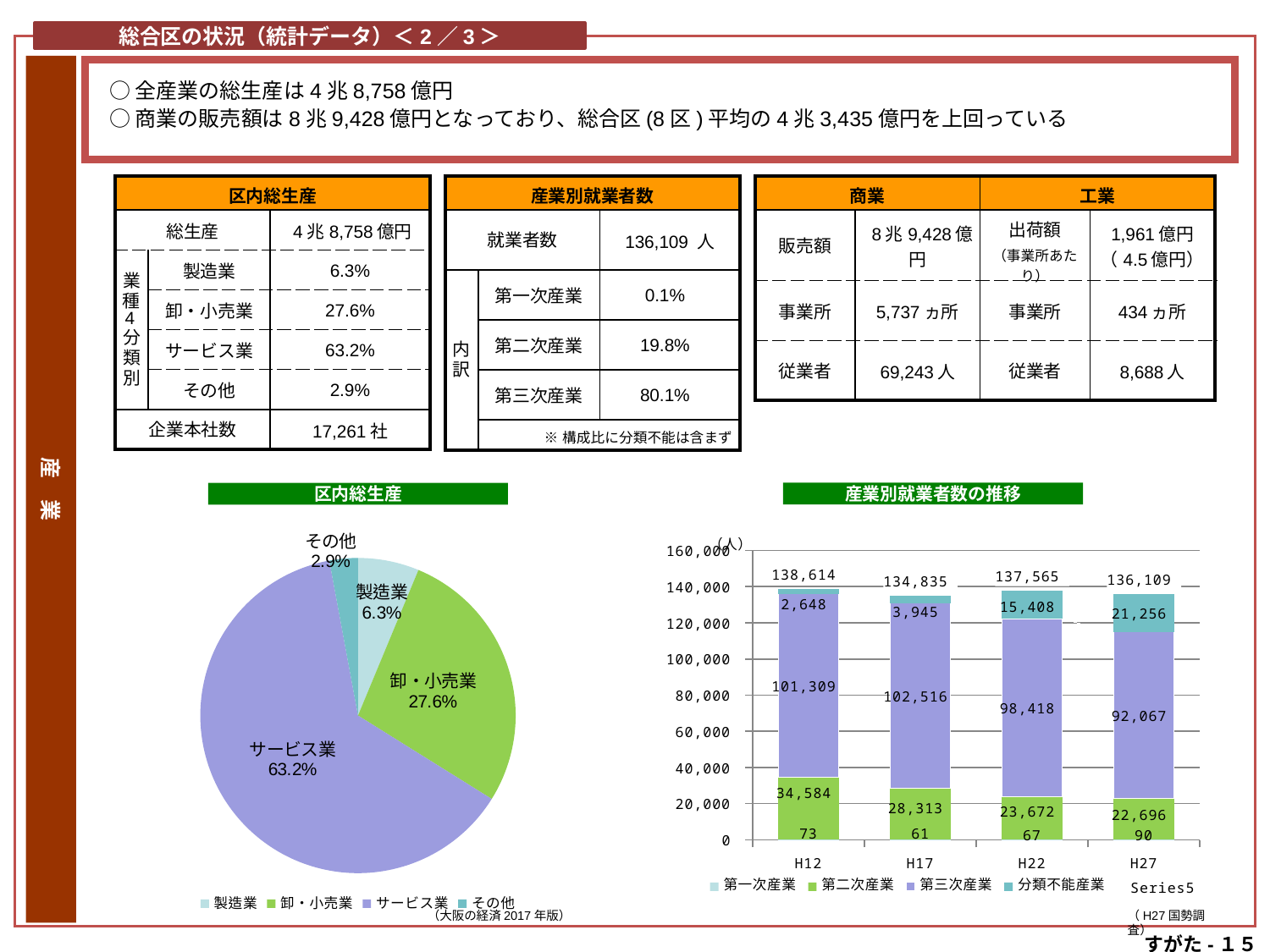

総合区の状況（統計データ）＜2／3＞

産　業

○全産業の総生産は4兆8,758億円
○商業の販売額は8兆9,428億円となっており、総合区(8区)平均の4兆3,435億円を上回っている
| 区内総生産 |  |  |
| --- | --- | --- |
| 総生産 |  | 4兆8,758億円 |
| 業種4分類別 | 製造業 | 6.3% |
|  | 卸・小売業 | 27.6% |
|  | サービス業 | 63.2% |
|  | その他 | 2.9% |
| 企業本社数 |  | 17,261社 |
| 産業別就業者数 |  |  |
| --- | --- | --- |
| 就業者数 |  | 136,109 人 |
| 内訳 | 第一次産業 | 0.1% |
|  | 第二次産業 | 19.8% |
|  | 第三次産業 | 80.1% |
|  | ※構成比に分類不能は含まず |  |
| 商業 |  | 工業 |  |
| --- | --- | --- | --- |
| 販売額 | 8兆9,428億円 | 出荷額 （事業所あたり） | 1,961億円 （4.5億円） |
| 事業所 | 5,737ヵ所 | 事業所 | 434ヵ所 |
| 従業者 | 69,243人 | 従業者 | 8,688人 |
産業別就業者数の推移
区内総生産

### Chart

| Category | 業種別 |
|---|---|
| 製造業 | 0.06270350472729971 |
| 卸・小売業 | 0.2760993198913535 |
| サービス業 | 0.6321039734227079 |
| その他 | 0.029093201958639042 |

### Chart

| Category | 第一次産業 | 第二次産業 | 第三次産業 | 分類不能産業 |  |
|---|---|---|---|---|---|
| H12 | 73.0 | 34584.0 | 101309.0 | 2648.0 | 138614.0 |
| H17 | 61.0 | 28313.0 | 102516.0 | 3945.0 | 134835.0 |
| H22 | 67.0 | 23672.0 | 98418.0 | 15408.0 | 137565.0 |
| H27 | 90.0 | 22696.0 | 92067.0 | 21256.0 | 136109.0 |
（大阪の経済2017年版）
（H27国勢調査）
すがた-１５